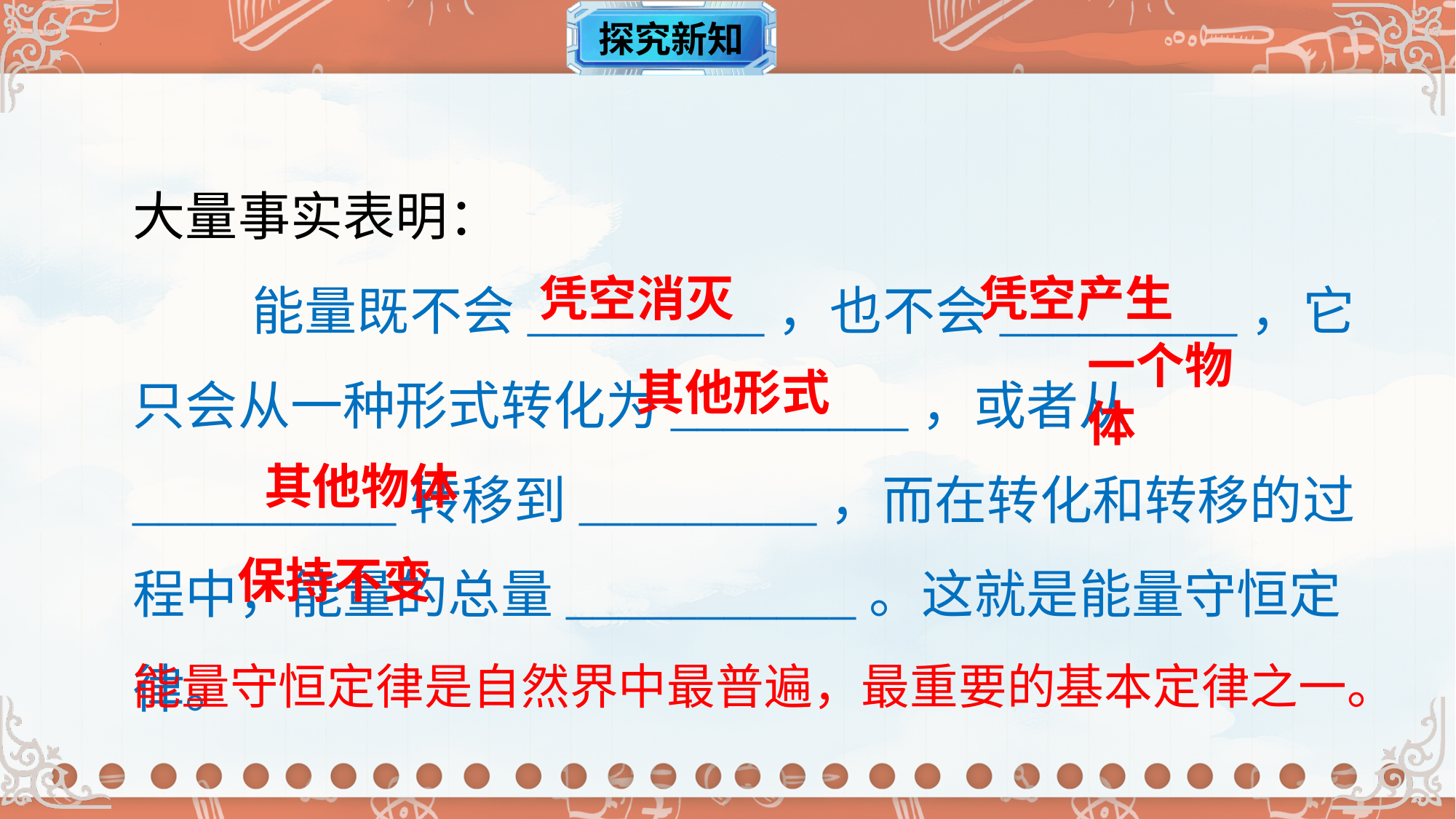

大量事实表明：
         能量既不会_________，也不会_________，它只会从一种形式转化为_________，或者从__________转移到_________，而在转化和转移的过程中，能量的总量___________。这就是能量守恒定律。
凭空消灭
凭空产生
其他形式
一个物体
其他物体
保持不变
能量守恒定律是自然界中最普遍，最重要的基本定律之一。